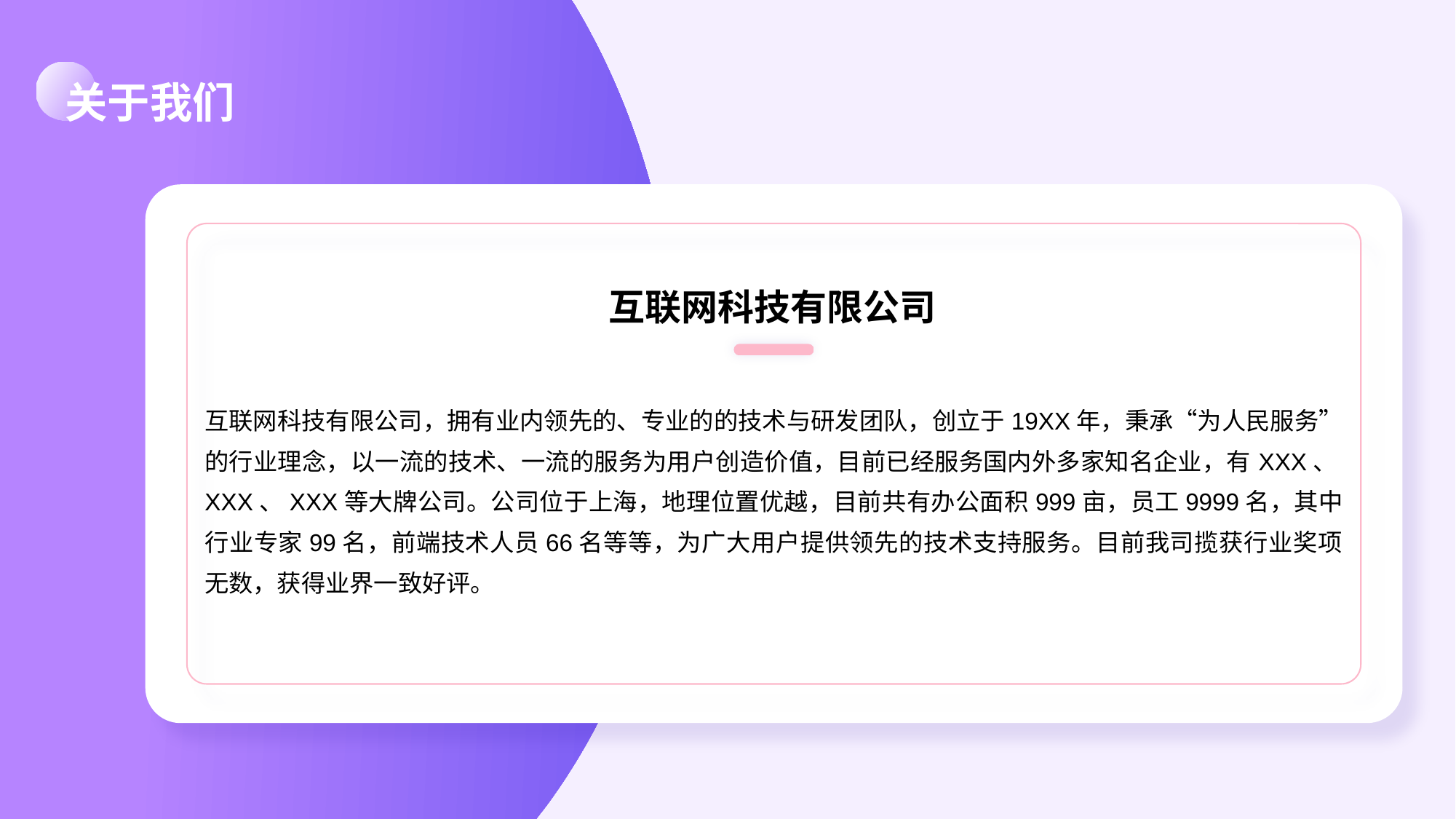

关于我们
互联网科技有限公司

互联网科技有限公司，拥有业内领先的、专业的的技术与研发团队，创立于19XX年，秉承“为人民服务”的行业理念，以一流的技术、一流的服务为用户创造价值，目前已经服务国内外多家知名企业，有XXX、XXX、XXX等大牌公司。公司位于上海，地理位置优越，目前共有办公面积999亩，员工9999名，其中行业专家99名，前端技术人员66名等等，为广大用户提供领先的技术支持服务。目前我司揽获行业奖项无数，获得业界一致好评。